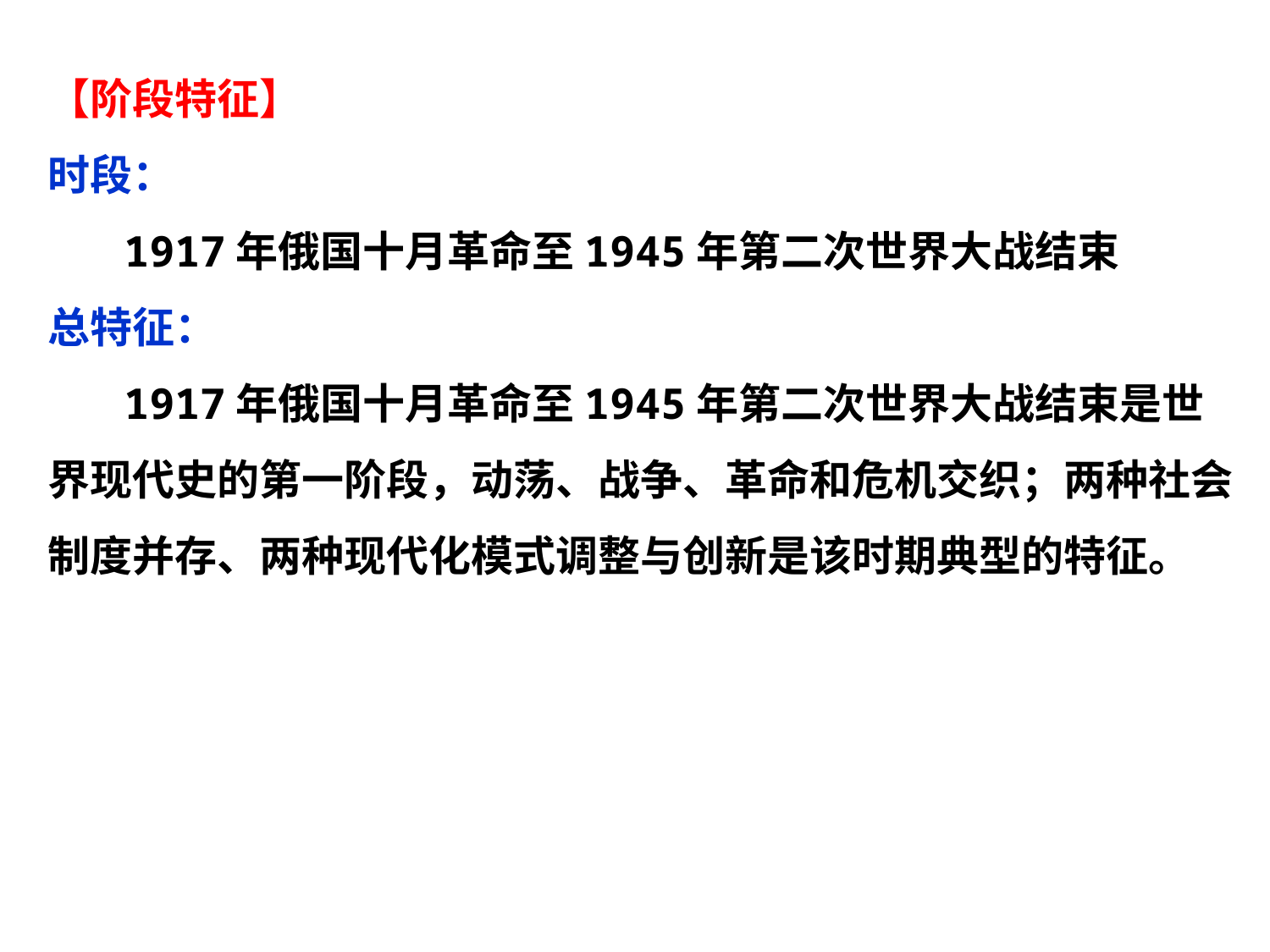

【阶段特征】
时段：
   1917年俄国十月革命至1945年第二次世界大战结束
总特征：
   1917年俄国十月革命至1945年第二次世界大战结束是世界现代史的第一阶段，动荡、战争、革命和危机交织；两种社会制度并存、两种现代化模式调整与创新是该时期典型的特征。